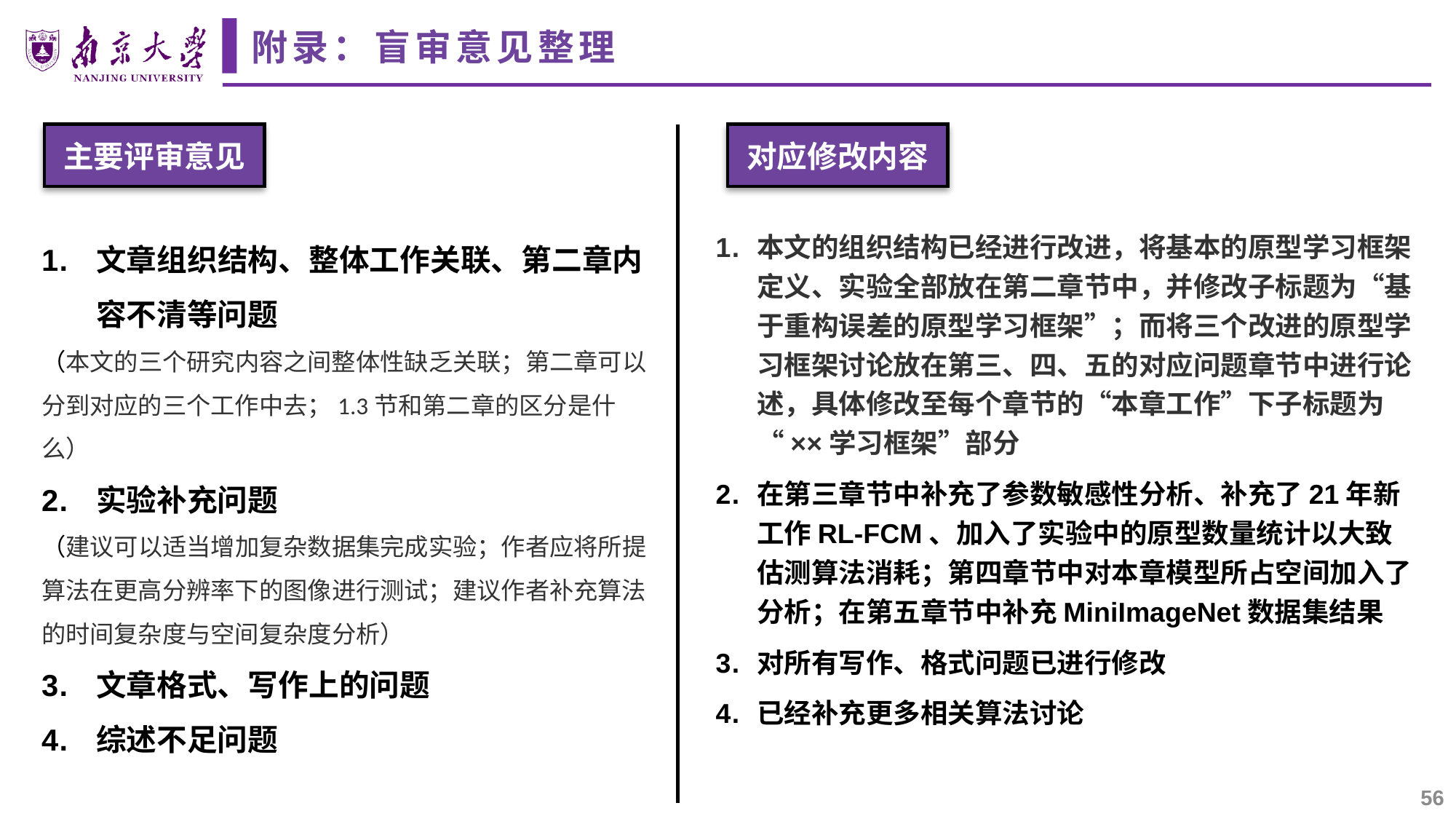

附录：盲审意见整理
主要评审意见
对应修改内容
文章组织结构、整体工作关联、第二章内容不清等问题
（本文的三个研究内容之间整体性缺乏关联；第二章可以分到对应的三个工作中去；1.3节和第二章的区分是什么）
实验补充问题
（建议可以适当增加复杂数据集完成实验；作者应将所提算法在更高分辨率下的图像进行测试；建议作者补充算法的时间复杂度与空间复杂度分析）
文章格式、写作上的问题
综述不足问题
本文的组织结构已经进行改进，将基本的原型学习框架定义、实验全部放在第二章节中，并修改子标题为“基于重构误差的原型学习框架”；而将三个改进的原型学习框架讨论放在第三、四、五的对应问题章节中进行论述，具体修改至每个章节的“本章工作”下子标题为“××学习框架”部分
在第三章节中补充了参数敏感性分析、补充了21年新工作RL-FCM、加入了实验中的原型数量统计以大致估测算法消耗；第四章节中对本章模型所占空间加入了分析；在第五章节中补充MiniImageNet数据集结果
对所有写作、格式问题已进行修改
已经补充更多相关算法讨论

56